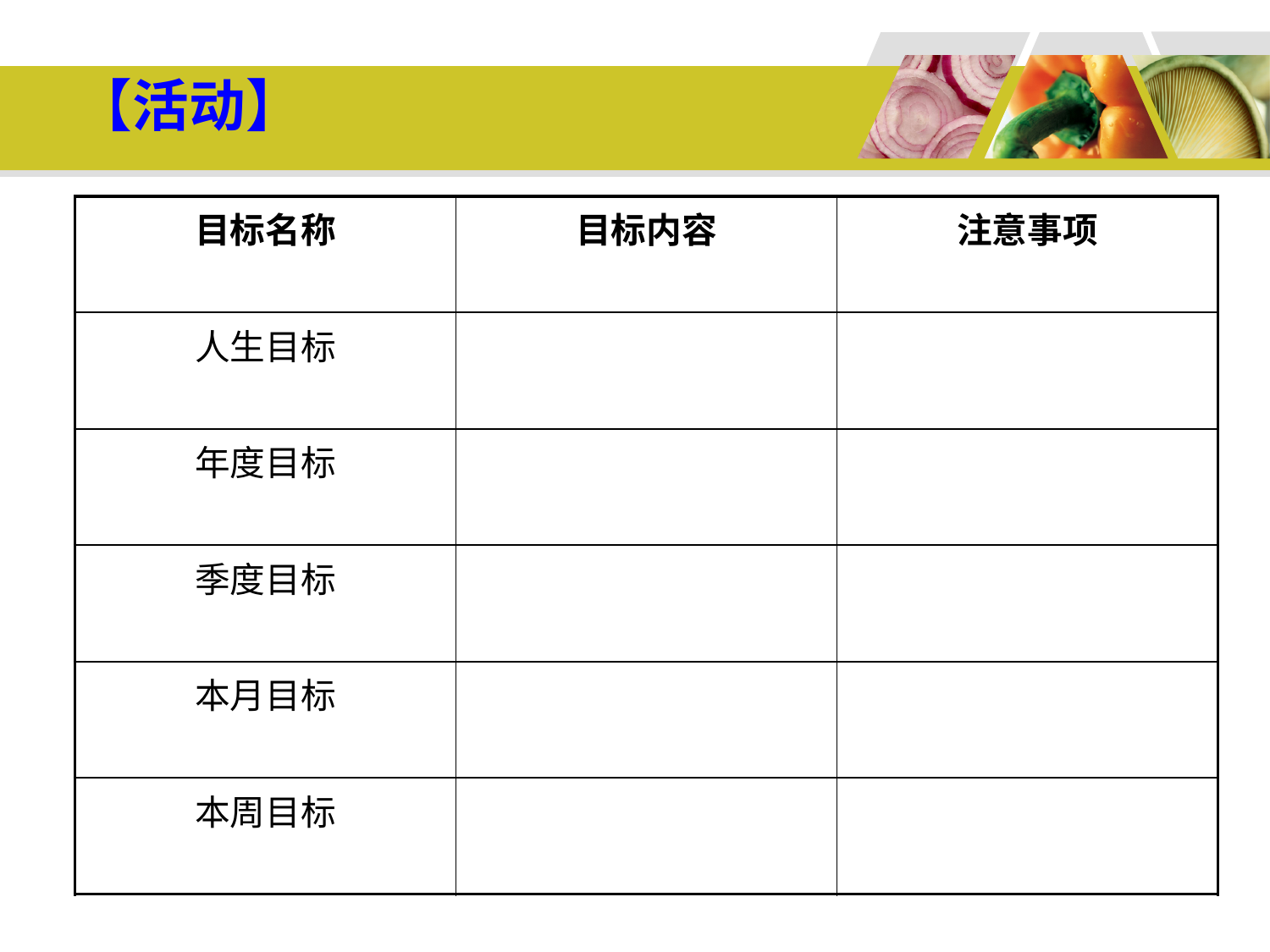

# 【活动】
| 目标名称 | 目标内容 | 注意事项 |
| --- | --- | --- |
| 人生目标 |  |  |
| 年度目标 |  |  |
| 季度目标 |  |  |
| 本月目标 |  |  |
| 本周目标 |  |  |